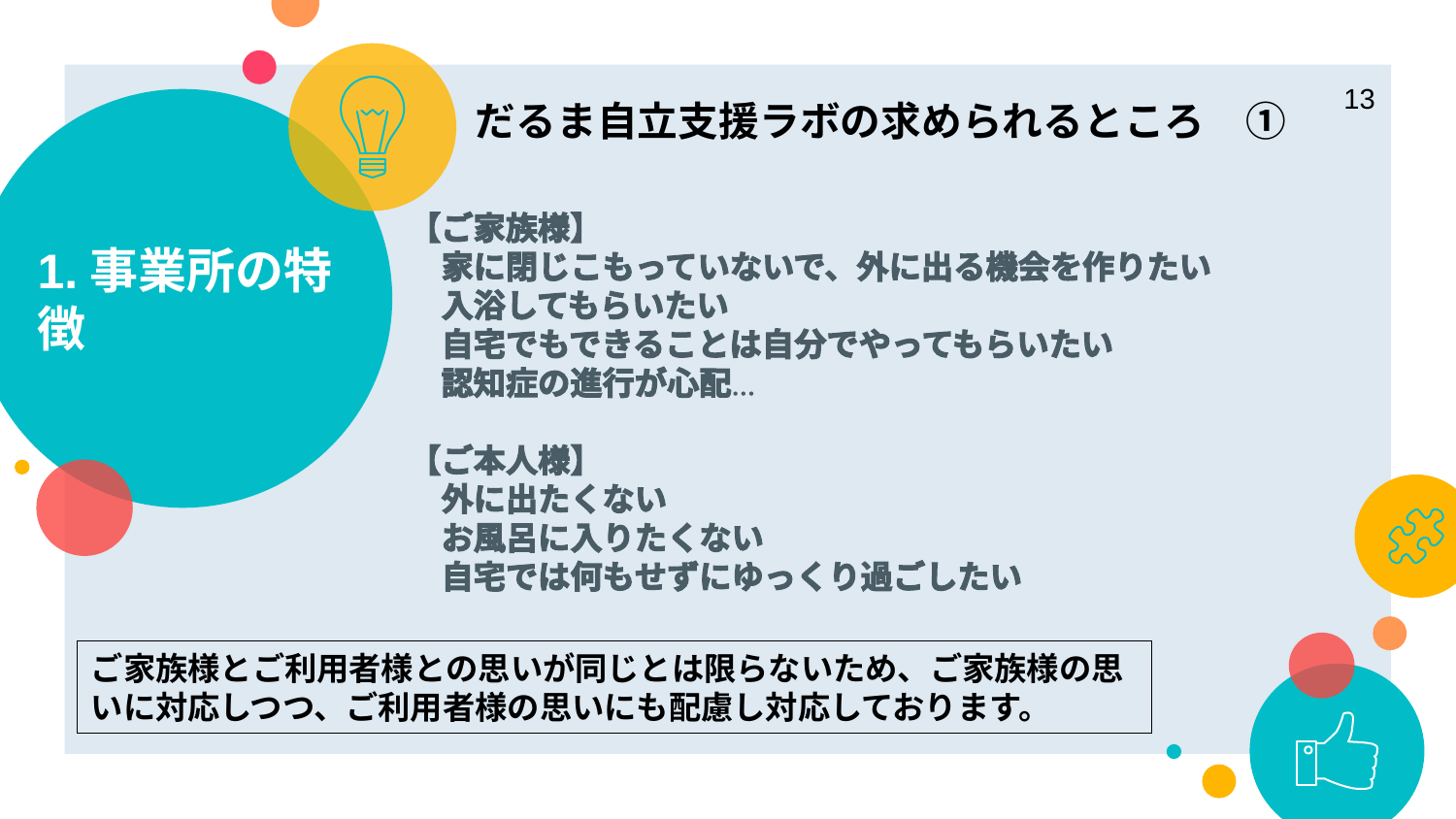

13
# 1.事業所の特徴
だるま自立支援ラボの求められるところ　①
【ご家族様】
　家に閉じこもっていないで、外に出る機会を作りたい
　入浴してもらいたい
　自宅でもできることは自分でやってもらいたい
　認知症の進行が心配…

【ご本人様】
　外に出たくない
　お風呂に入りたくない
　自宅では何もせずにゆっくり過ごしたい
ご家族様とご利用者様との思いが同じとは限らないため、ご家族様の思いに対応しつつ、ご利用者様の思いにも配慮し対応しております。